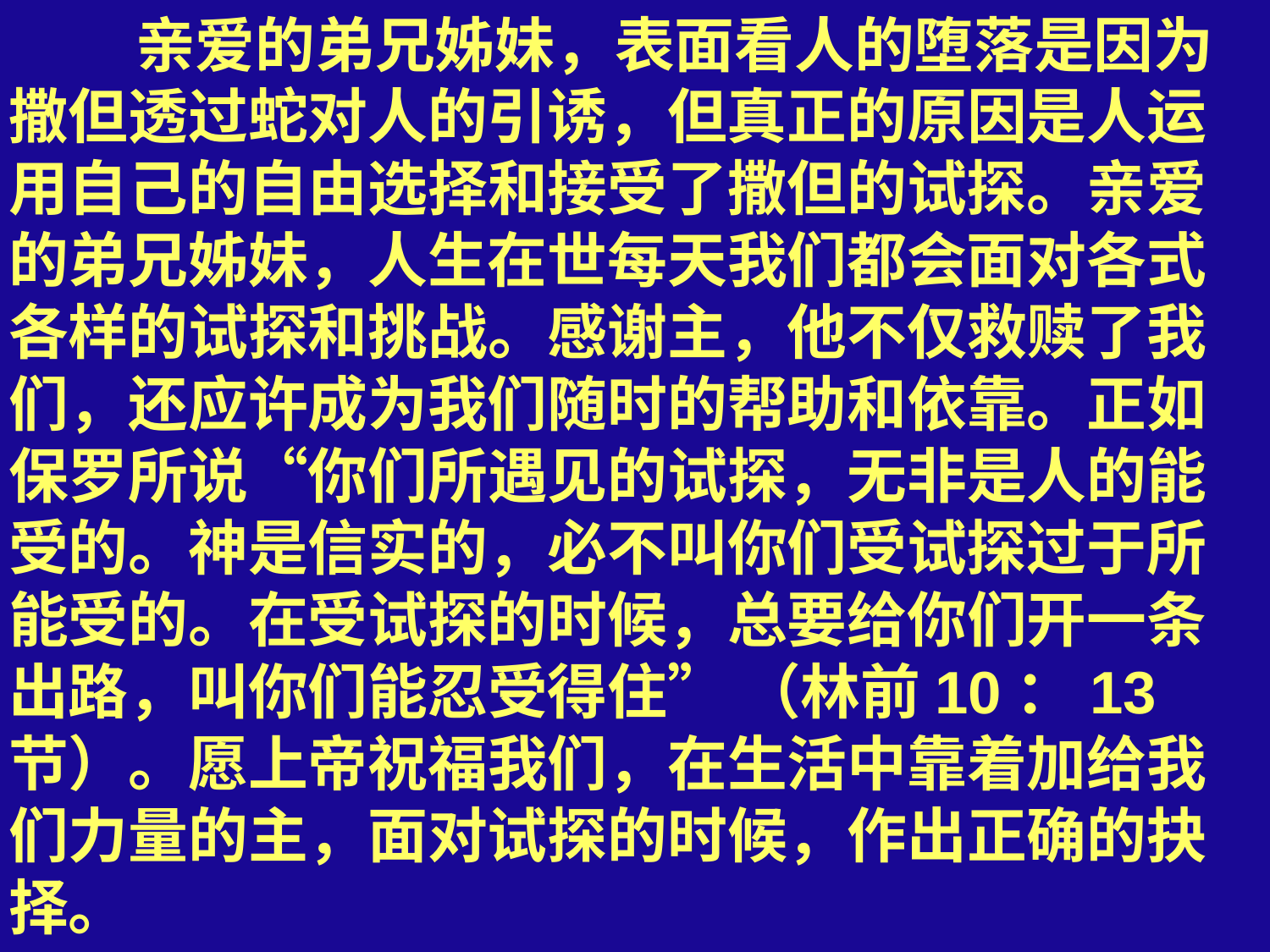

# 亲爱的弟兄姊妹，表面看人的堕落是因为撒但透过蛇对人的引诱，但真正的原因是人运用自己的自由选择和接受了撒但的试探。亲爱的弟兄姊妹，人生在世每天我们都会面对各式各样的试探和挑战。感谢主，他不仅救赎了我们，还应许成为我们随时的帮助和依靠。正如保罗所说“你们所遇见的试探，无非是人的能受的。神是信实的，必不叫你们受试探过于所能受的。在受试探的时候，总要给你们开一条出路，叫你们能忍受得住” （林前10：13节）。愿上帝祝福我们，在生活中靠着加给我们力量的主，面对试探的时候，作出正确的抉择。